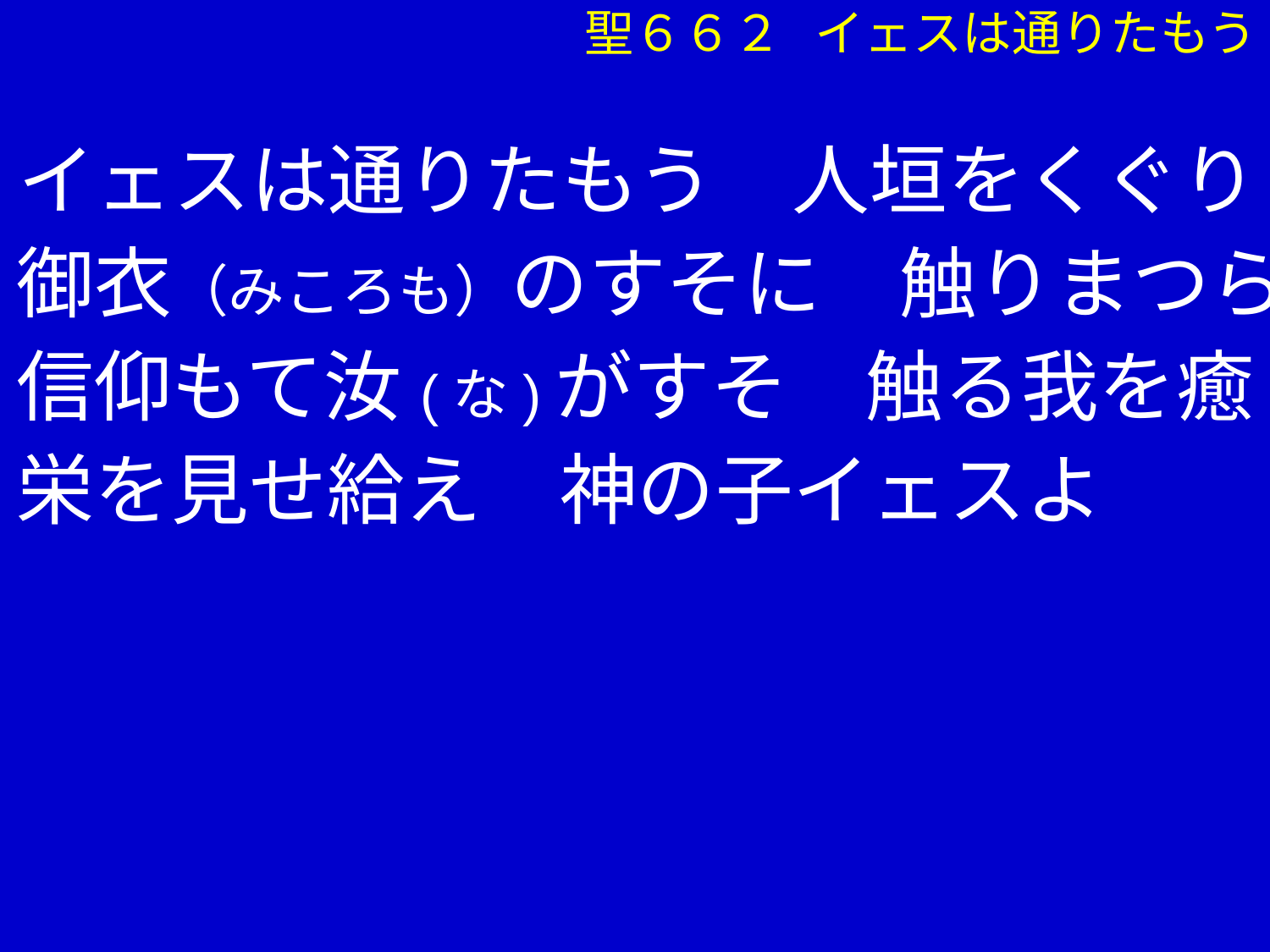

聖６６２   イェスは通りたもう
①イェスは通りたもう　人垣をくぐり
　 御衣（みころも）のすそに　触りまつらん
　 信仰もて汝(な)がすそ　触る我を癒し
　 栄を見せ給え　神の子イェスよ